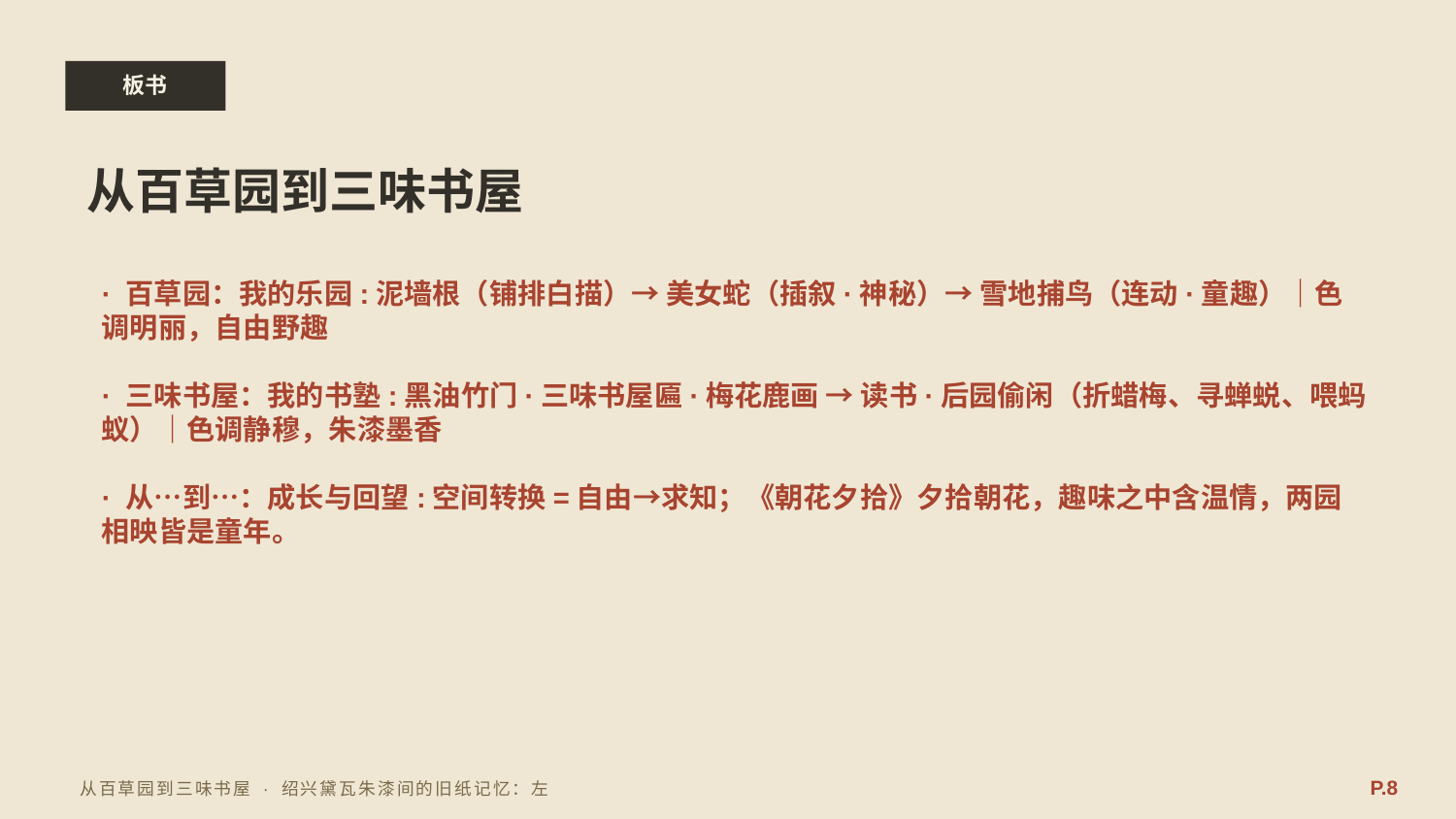

板书

从百草园到三味书屋
· 百草园：我的乐园:泥墙根（铺排白描）→ 美女蛇（插叙·神秘）→ 雪地捕鸟（连动·童趣）｜色调明丽，自由野趣
· 三味书屋：我的书塾:黑油竹门·三味书屋匾·梅花鹿画 → 读书·后园偷闲（折蜡梅、寻蝉蜕、喂蚂蚁）｜色调静穆，朱漆墨香
· 从…到…：成长与回望:空间转换=自由→求知；《朝花夕拾》夕拾朝花，趣味之中含温情，两园相映皆是童年。
P.8
从百草园到三味书屋 · 绍兴黛瓦朱漆间的旧纸记忆：左